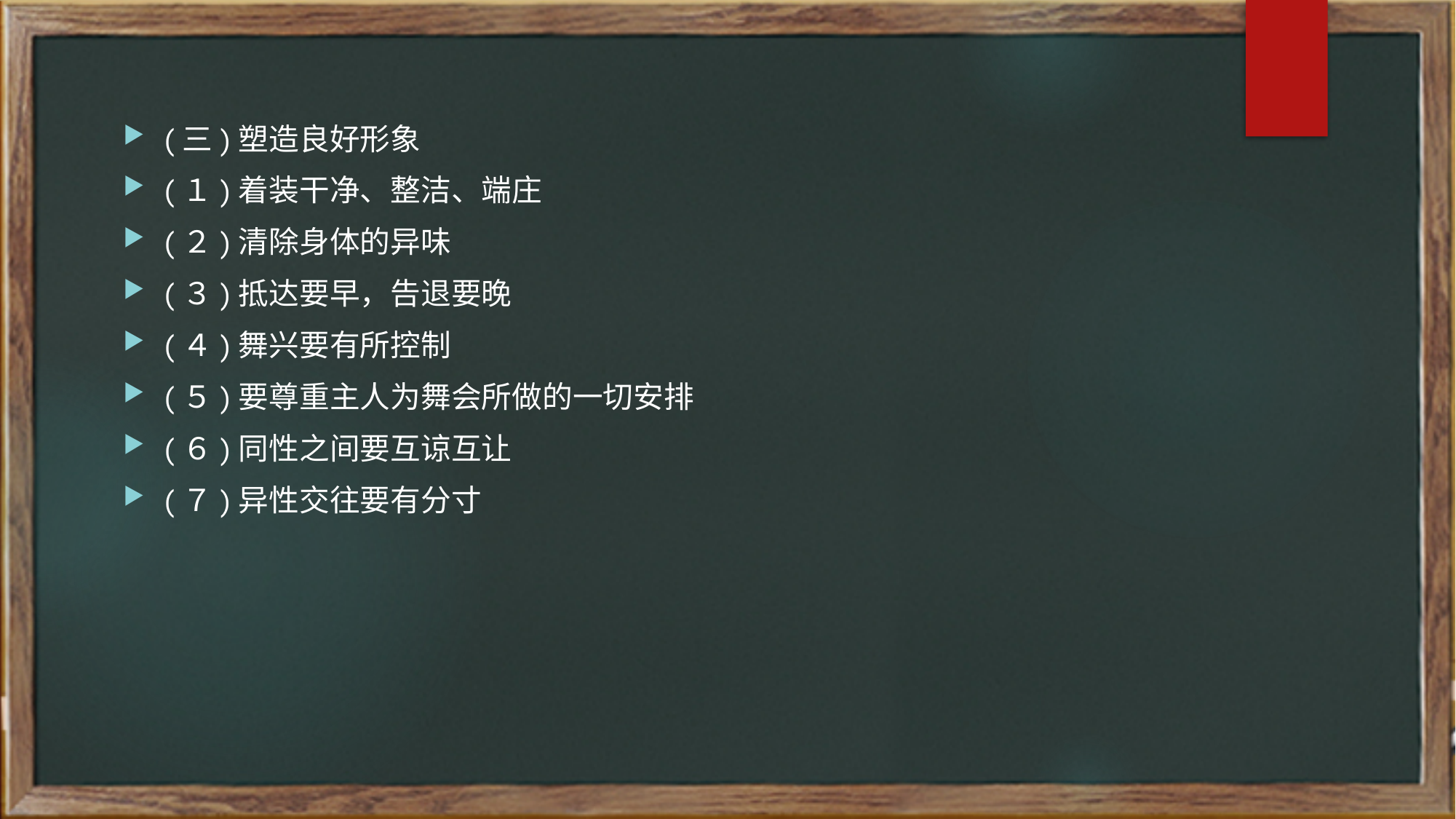

(三)塑造良好形象
(１)着装干净、整洁、端庄
(２)清除身体的异味
(３)抵达要早，告退要晚
(４)舞兴要有所控制
(５)要尊重主人为舞会所做的一切安排
(６)同性之间要互谅互让
(７)异性交往要有分寸